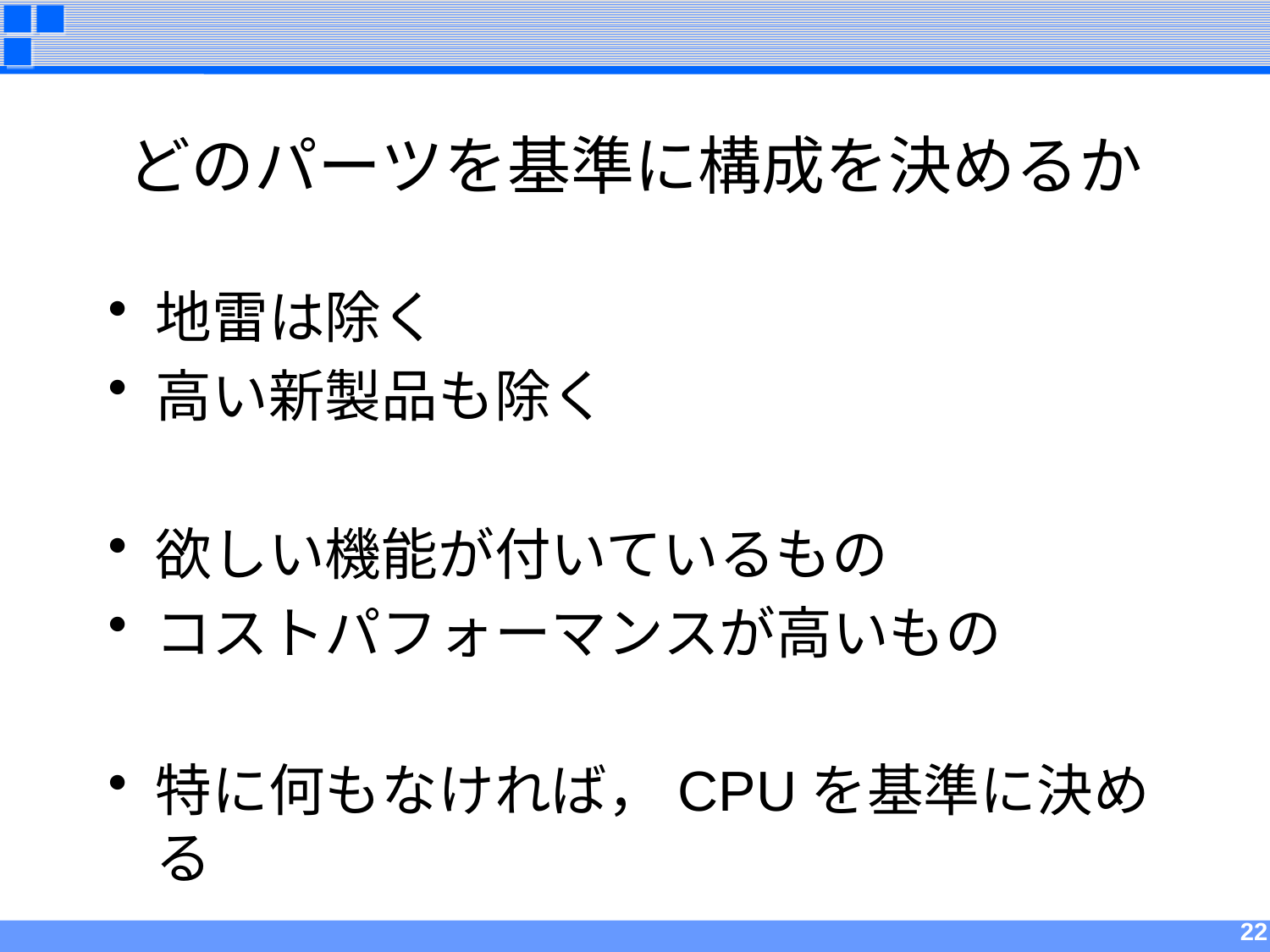

# どのパーツを基準に構成を決めるか
地雷は除く
高い新製品も除く

欲しい機能が付いているもの
コストパフォーマンスが高いもの

特に何もなければ，CPUを基準に決める
22